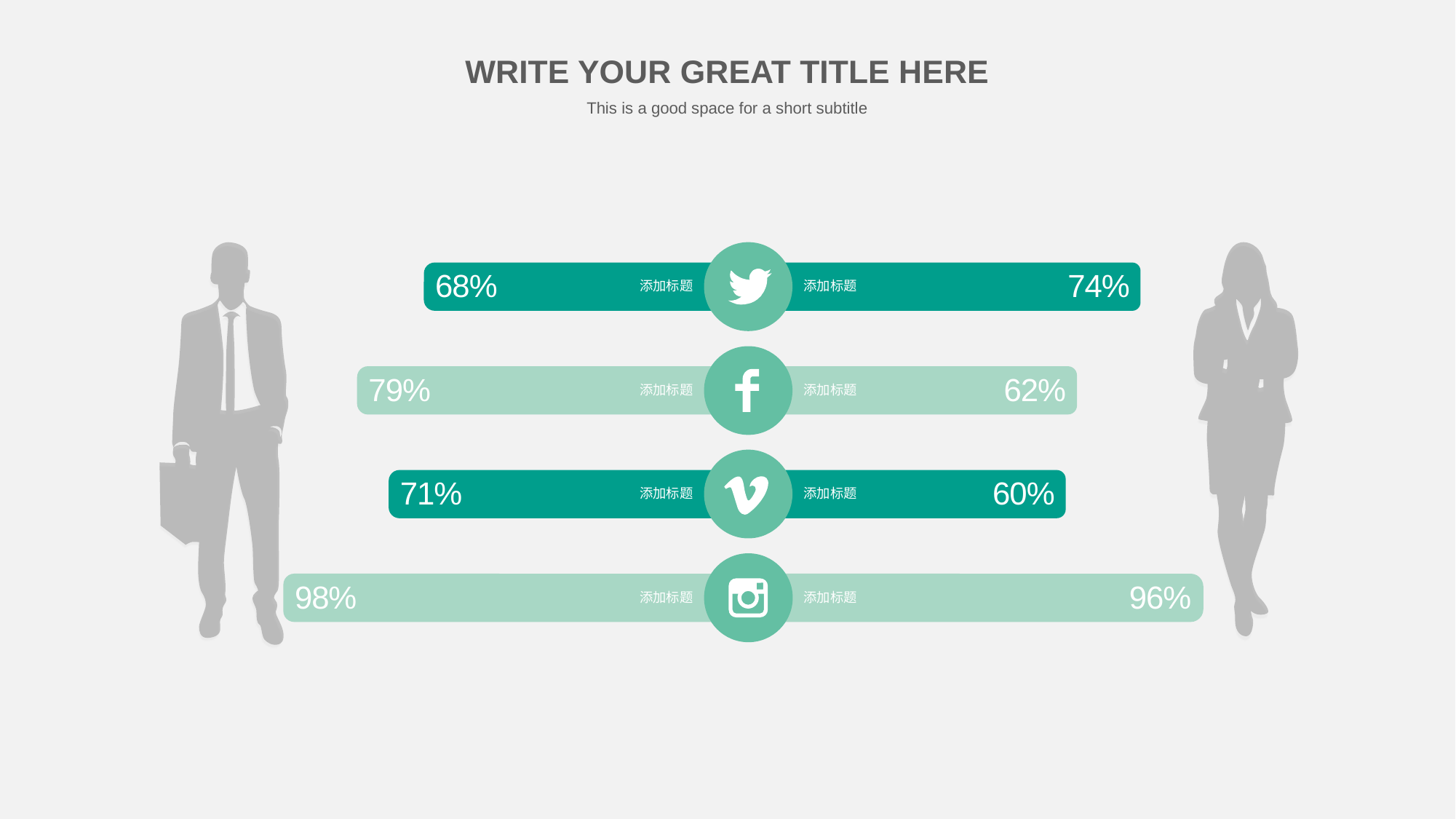

68%
74%
添加标题
添加标题

79%
62%
添加标题
添加标题

71%
60%
添加标题
添加标题

98%
96%
添加标题
添加标题